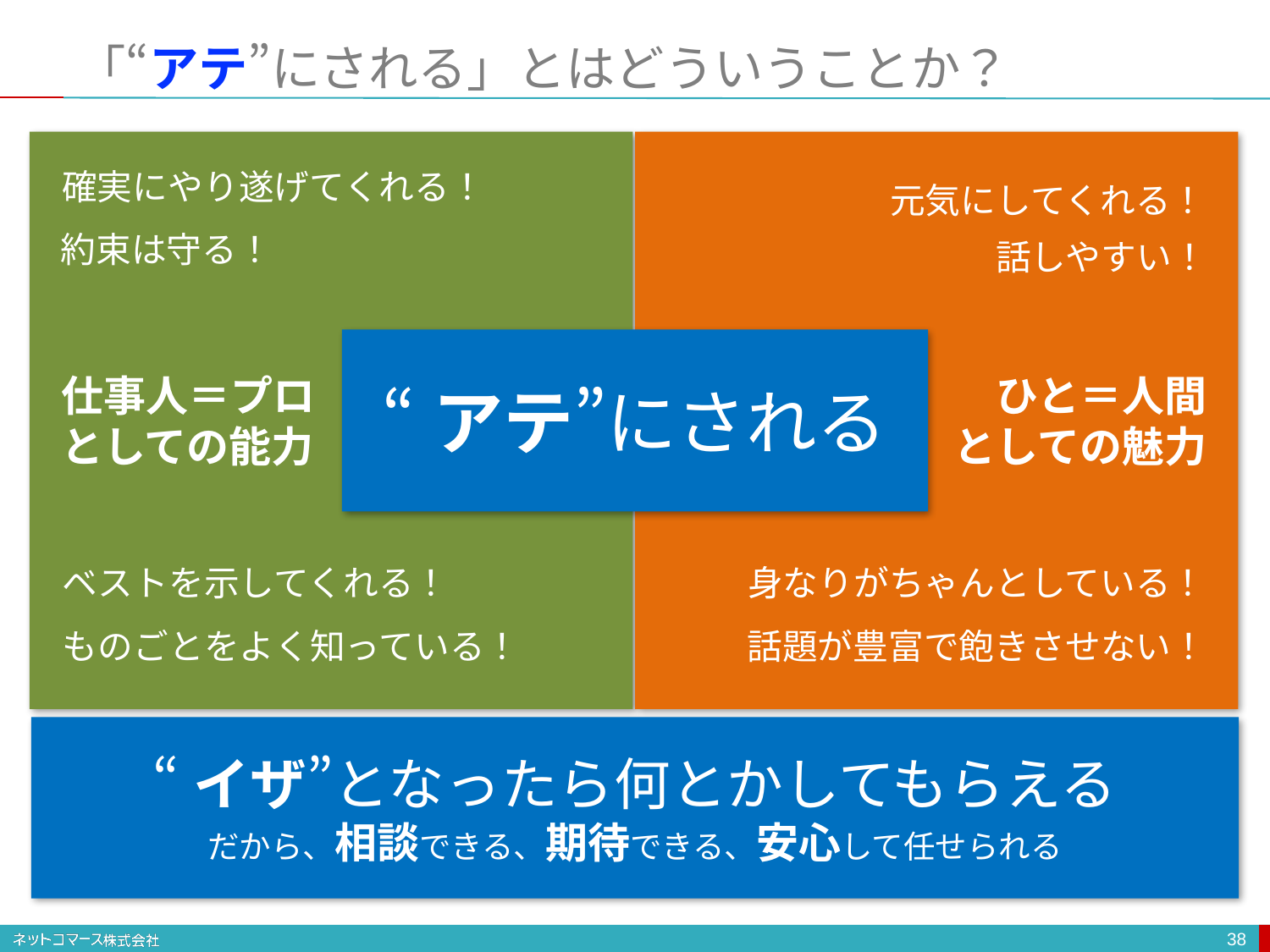

# 「“アテ”にされる」とはどういうことか？

確実にやり遂げてくれる！
約束は守る！
ベストを示してくれる！
ものごとをよく知っている！

元気にしてくれる！
話しやすい！
身なりがちゃんとしている！
話題が豊富で飽きさせない！
“アテ”にされる
ひと＝人間
としての魅力
仕事人＝プロ
としての能力
“イザ”となったら何とかしてもらえる
だから、相談できる、期待できる、安心して任せられる
38